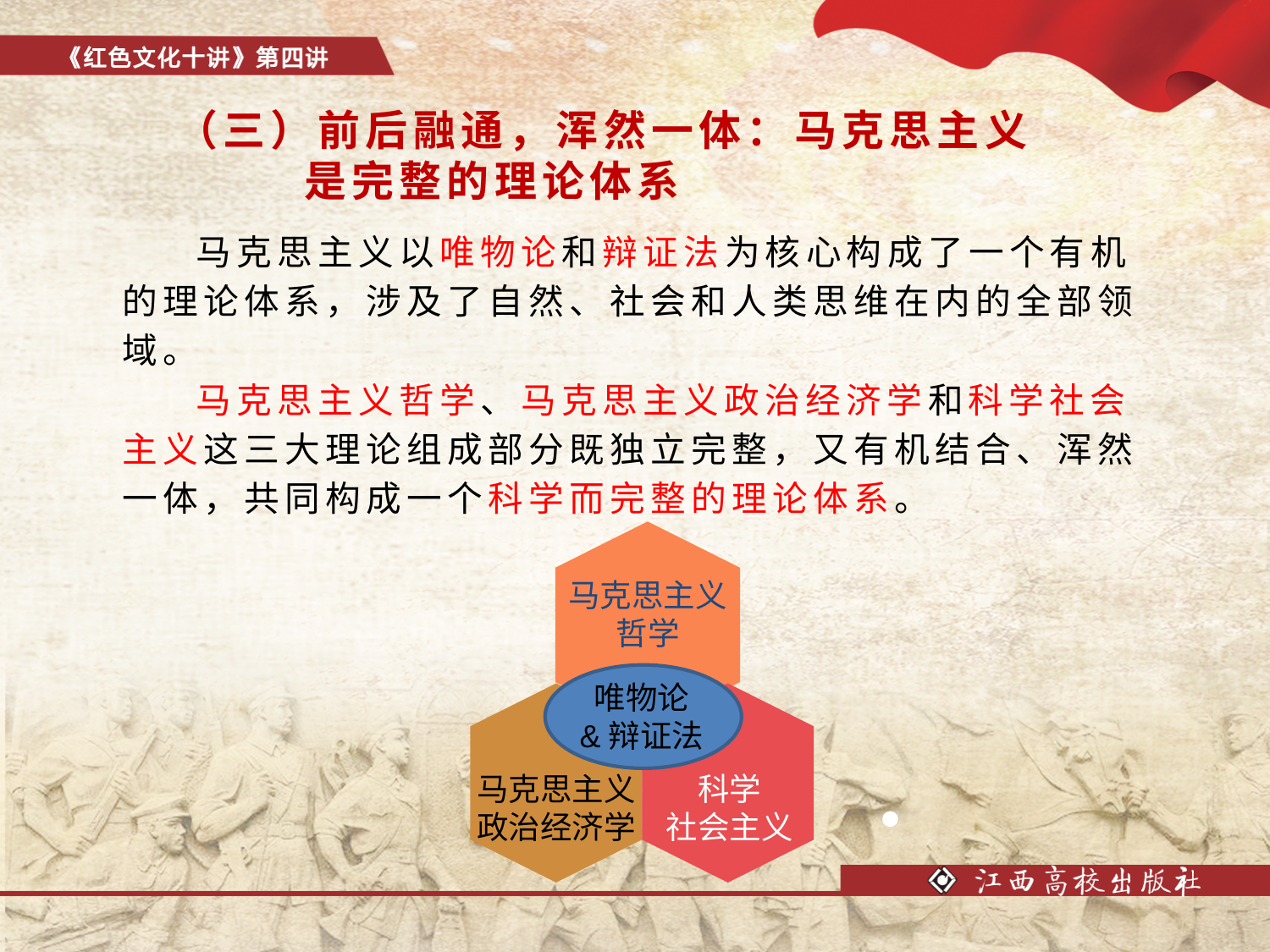

（三）前后融通，浑然一体：马克思主义
        是完整的理论体系
     马克思主义以唯物论和辩证法为核心构成了一个有机的理论体系，涉及了自然、社会和人类思维在内的全部领域。
     马克思主义哲学、马克思主义政治经济学和科学社会主义这三大理论组成部分既独立完整，又有机结合、浑然一体，共同构成一个科学而完整的理论体系。

马克思主义
哲学

唯物论
&辩证法

马克思主义
政治经济学
科学
社会主义